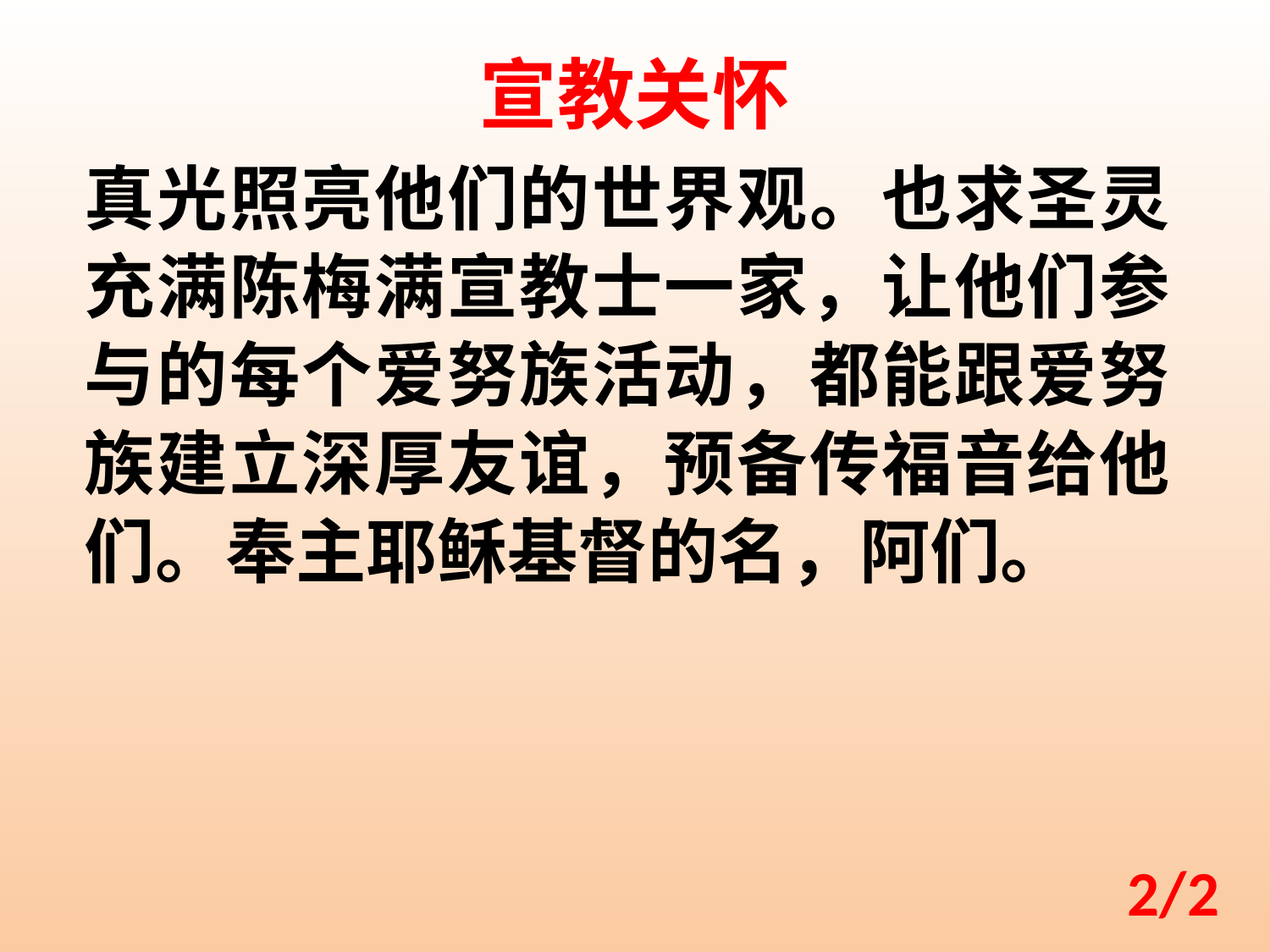

宣教关怀
真光照亮他们的世界观。也求圣灵充满陈梅满宣教士一家，让他们参与的每个爱努族活动，都能跟爱努族建立深厚友谊，预备传福音给他们。奉主耶稣基督的名，阿们。
2/2